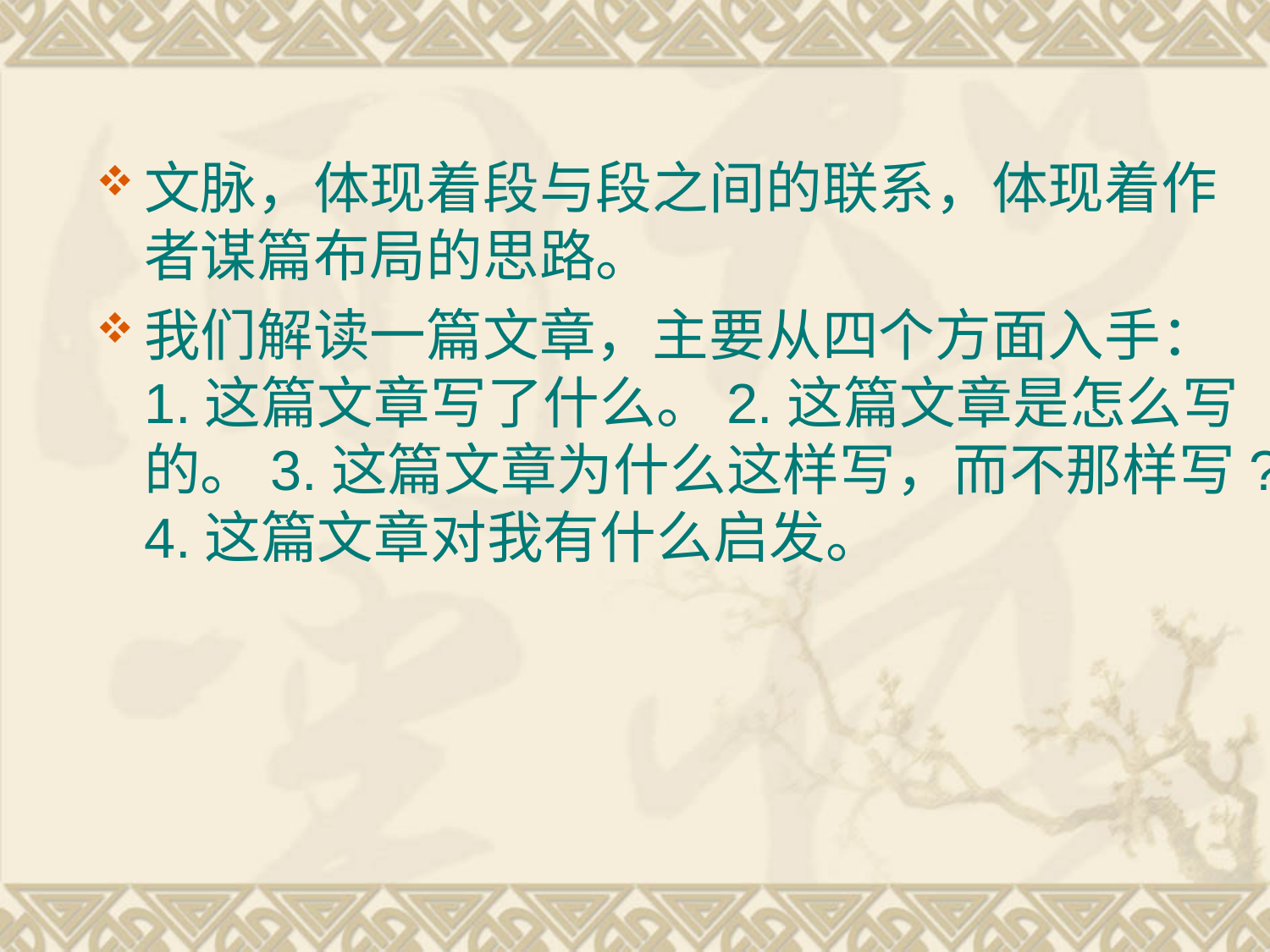

文脉，体现着段与段之间的联系，体现着作者谋篇布局的思路。
我们解读一篇文章，主要从四个方面入手：1.这篇文章写了什么。2.这篇文章是怎么写的。3.这篇文章为什么这样写，而不那样写?4.这篇文章对我有什么启发。